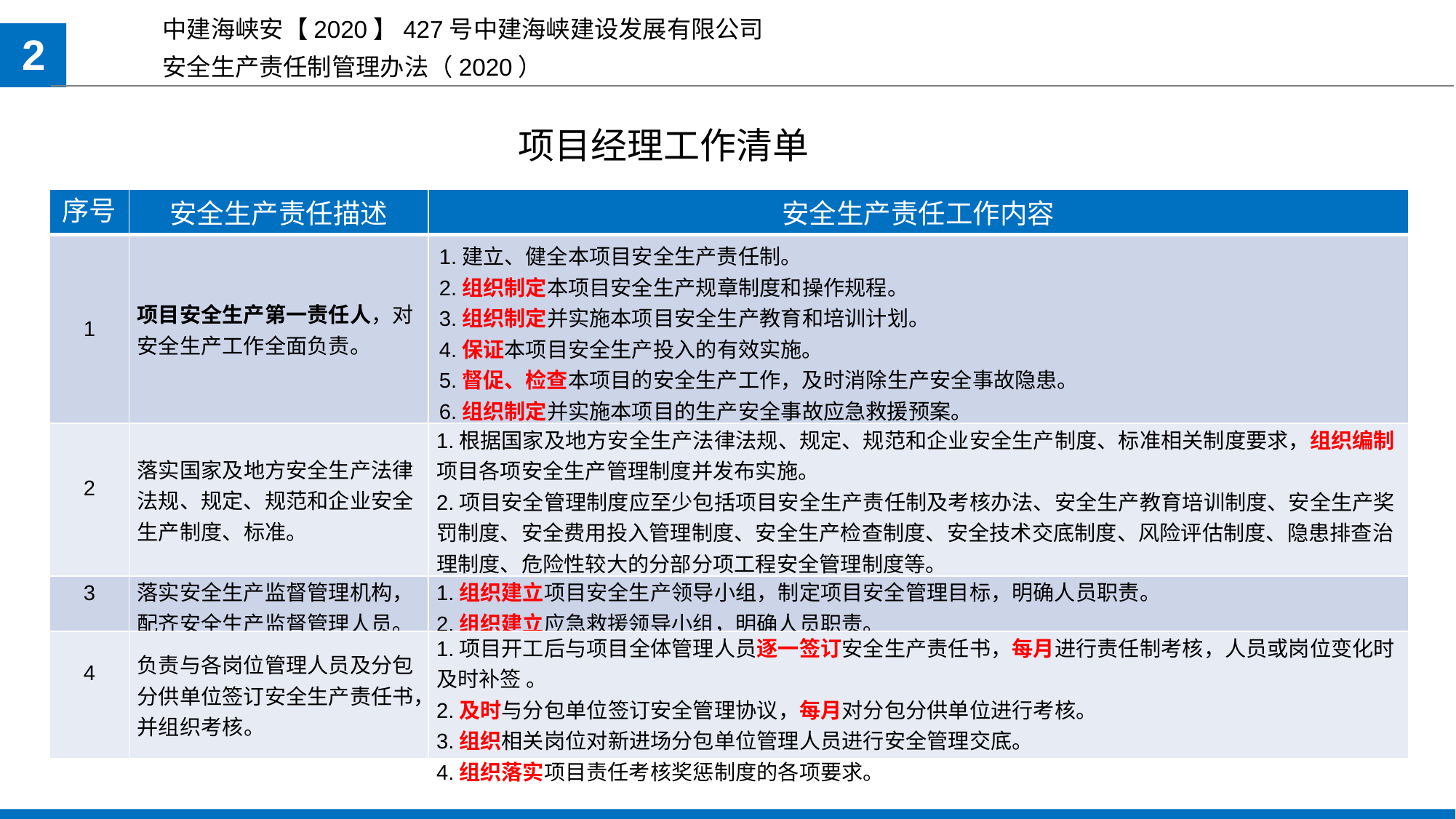

中建海峡安【2020】427号中建海峡建设发展有限公司
安全生产责任制管理办法（2020）
2
  项目经理工作清单
| 序号 | 安全生产责任描述 | 安全生产责任工作内容 |
| --- | --- | --- |
| 1 | 项目安全生产第一责任人，对安全生产工作全面负责。 | 1.建立、健全本项目安全生产责任制。 2.组织制定本项目安全生产规章制度和操作规程。 3.组织制定并实施本项目安全生产教育和培训计划。 4.保证本项目安全生产投入的有效实施。 5.督促、检查本项目的安全生产工作，及时消除生产安全事故隐患。 6.组织制定并实施本项目的生产安全事故应急救援预案。 7.及时、如实报告生产安全事故。 |
| 2 | 落实国家及地方安全生产法律法规、规定、规范和企业安全生产制度、标准。 | 1.根据国家及地方安全生产法律法规、规定、规范和企业安全生产制度、标准相关制度要求，组织编制项目各项安全生产管理制度并发布实施。 2.项目安全管理制度应至少包括项目安全生产责任制及考核办法、安全生产教育培训制度、安全生产奖罚制度、安全费用投入管理制度、安全生产检查制度、安全技术交底制度、风险评估制度、隐患排查治理制度、危险性较大的分部分项工程安全管理制度等。 |
| 3 | 落实安全生产监督管理机构，配齐安全生产监督管理人员。 | 1.组织建立项目安全生产领导小组，制定项目安全管理目标，明确人员职责。 2.组织建立应急救援领导小组，明确人员职责。 |
| 4 | 负责与各岗位管理人员及分包分供单位签订安全生产责任书，并组织考核。 | 1.项目开工后与项目全体管理人员逐一签订安全生产责任书，每月进行责任制考核，人员或岗位变化时及时补签 。 2.及时与分包单位签订安全管理协议，每月对分包分供单位进行考核。 3.组织相关岗位对新进场分包单位管理人员进行安全管理交底。 4.组织落实项目责任考核奖惩制度的各项要求。 |